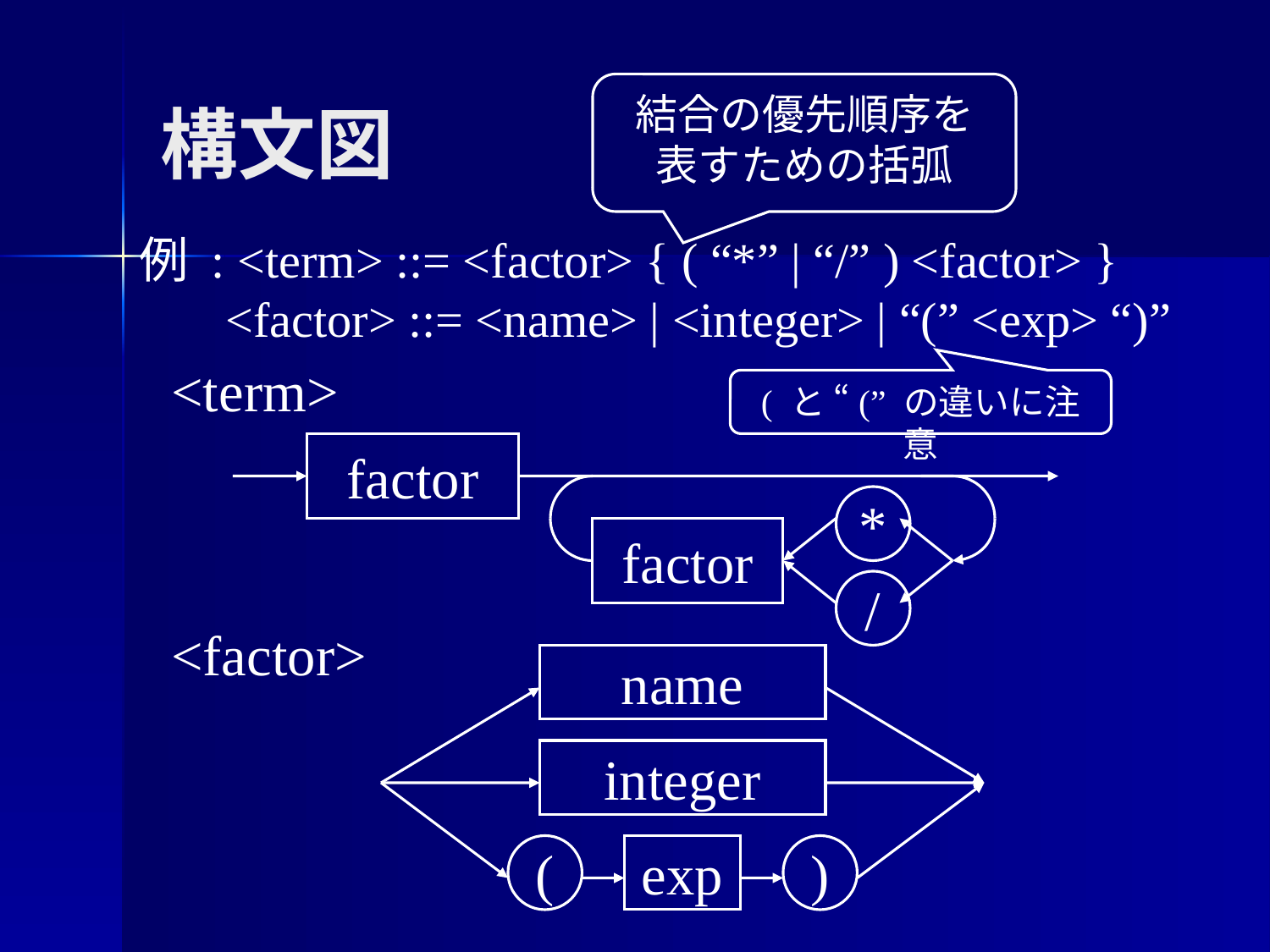

# 構文図
結合の優先順序を
表すための括弧
例 : <term> ::= <factor> { ( “*” | “/” ) <factor> }
       <factor> ::= <name> | <integer> | “(” <exp> “)”
<term>
( と “(” の違いに注意
factor

*

/
factor

<factor>
name

integer

(
exp
)